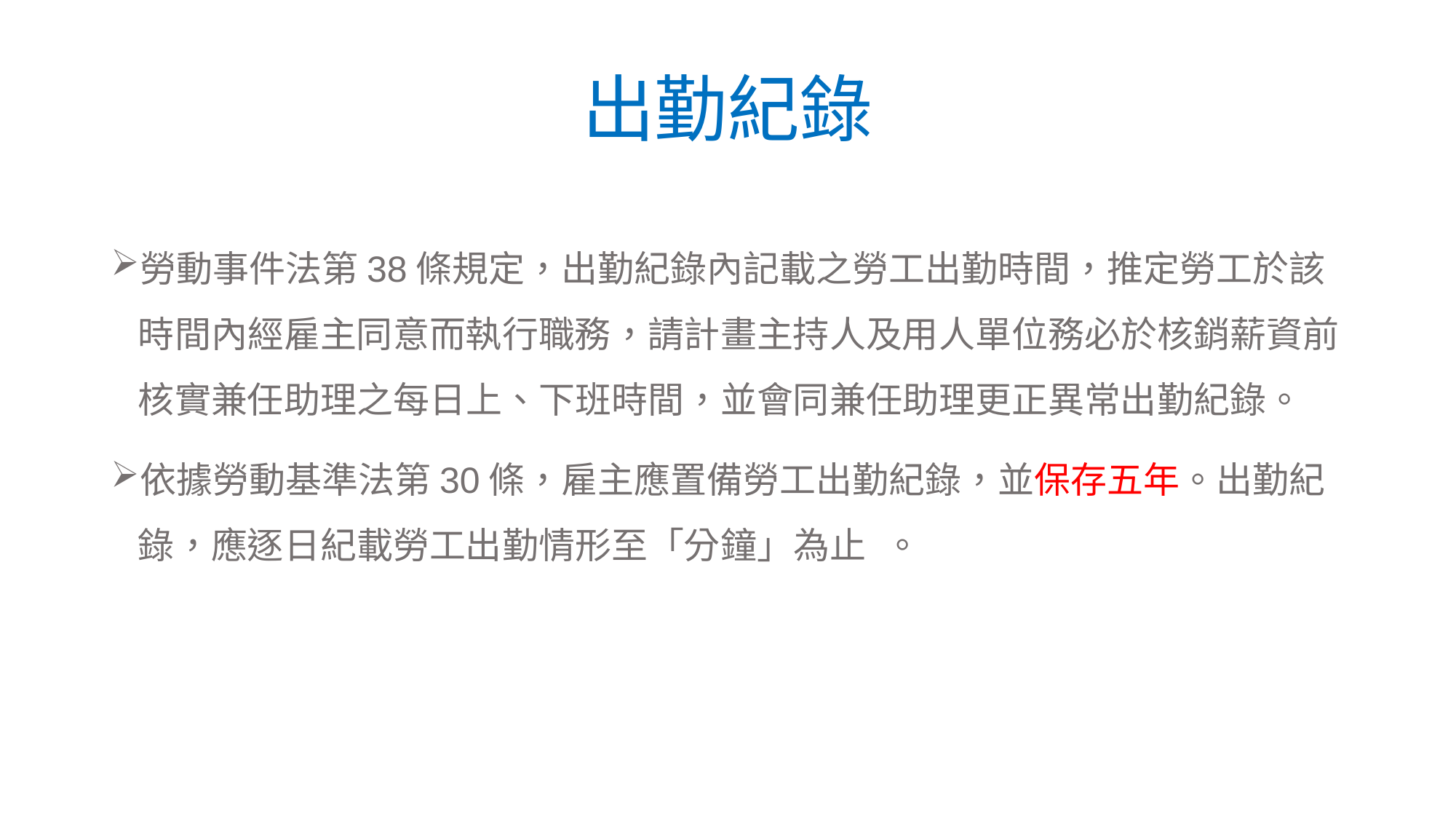

# 出勤紀錄
勞動事件法第38條規定，出勤紀錄內記載之勞工出勤時間，推定勞工於該時間內經雇主同意而執行職務，請計畫主持人及用人單位務必於核銷薪資前核實兼任助理之每日上、下班時間，並會同兼任助理更正異常出勤紀錄。
依據勞動基準法第30條，雇主應置備勞工出勤紀錄，並保存五年。出勤紀錄，應逐日紀載勞工出勤情形至「分鐘」為止 。